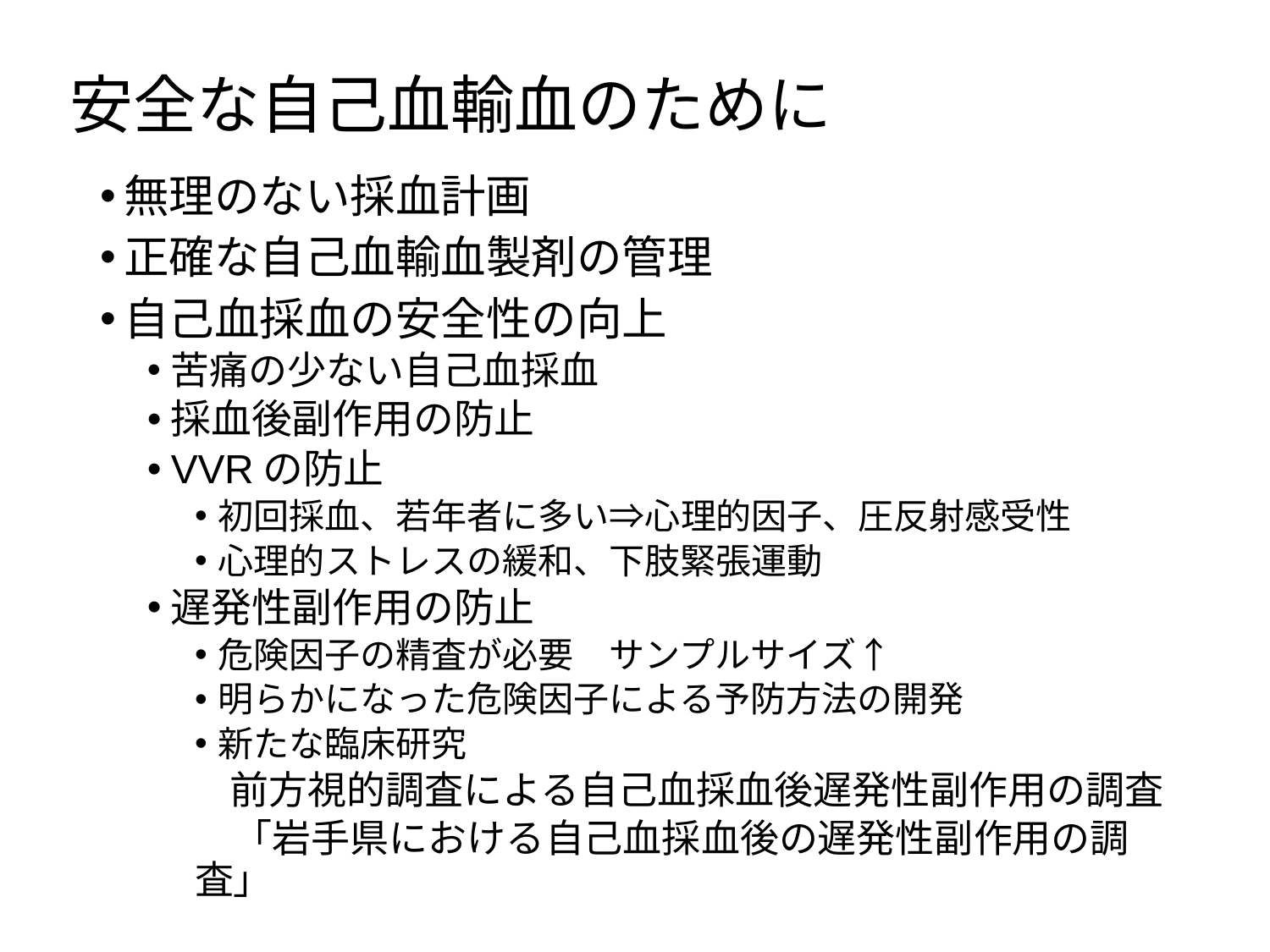

# 安全な自己血輸血のために
無理のない採血計画
正確な自己血輸血製剤の管理
自己血採血の安全性の向上
苦痛の少ない自己血採血
採血後副作用の防止
VVRの防止
初回採血、若年者に多い⇒心理的因子、圧反射感受性
心理的ストレスの緩和、下肢緊張運動
遅発性副作用の防止
危険因子の精査が必要　サンプルサイズ↑
明らかになった危険因子による予防方法の開発
新たな臨床研究
　前方視的調査による自己血採血後遅発性副作用の調査
　「岩手県における自己血採血後の遅発性副作用の調査」